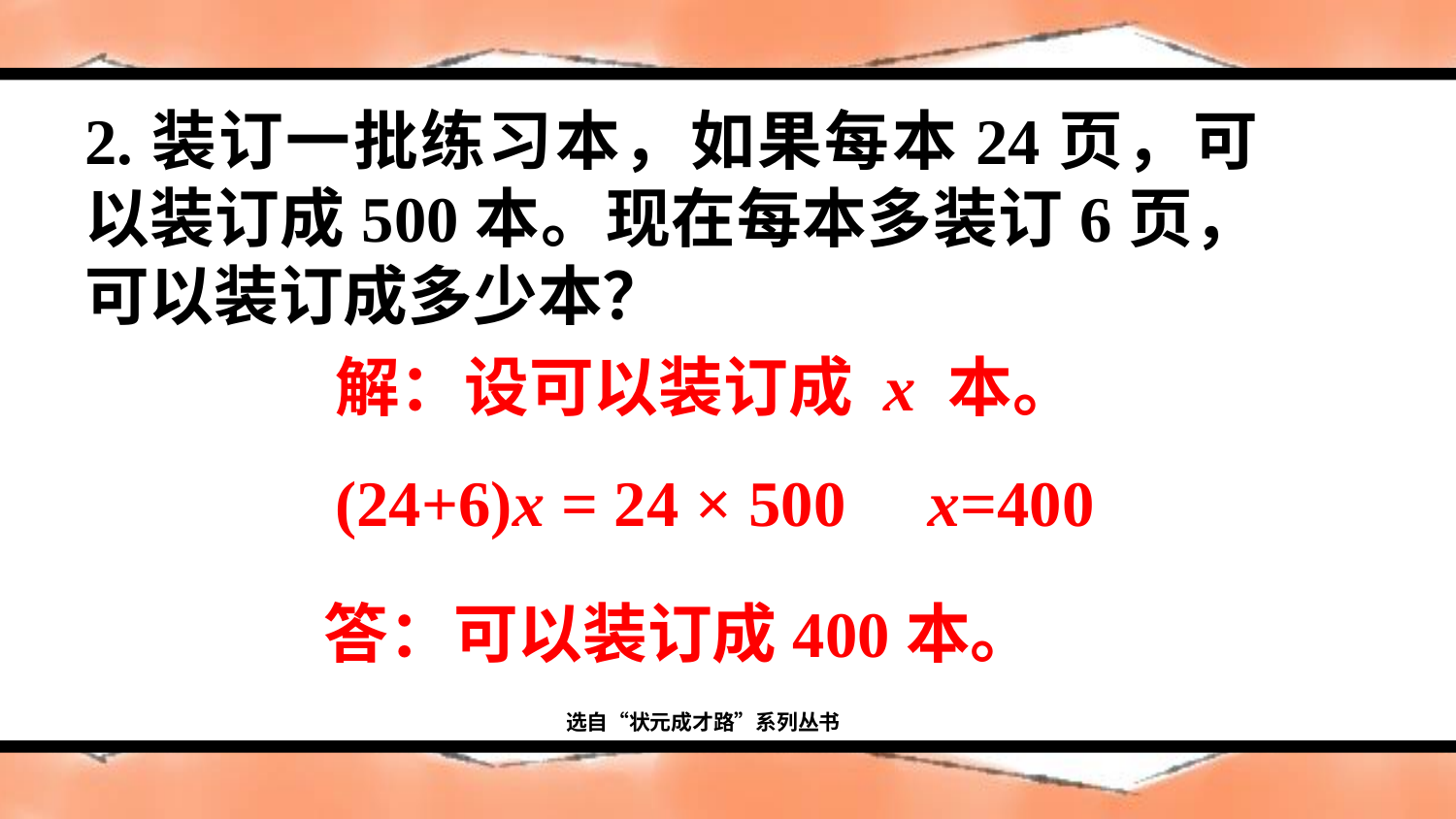

2.装订一批练习本，如果每本24页，可以装订成500本。现在每本多装订6页，可以装订成多少本？
解：设可以装订成 x 本。
(24+6)x = 24 × 500     x=400
答：可以装订成400本。
选自“状元成才路”系列丛书